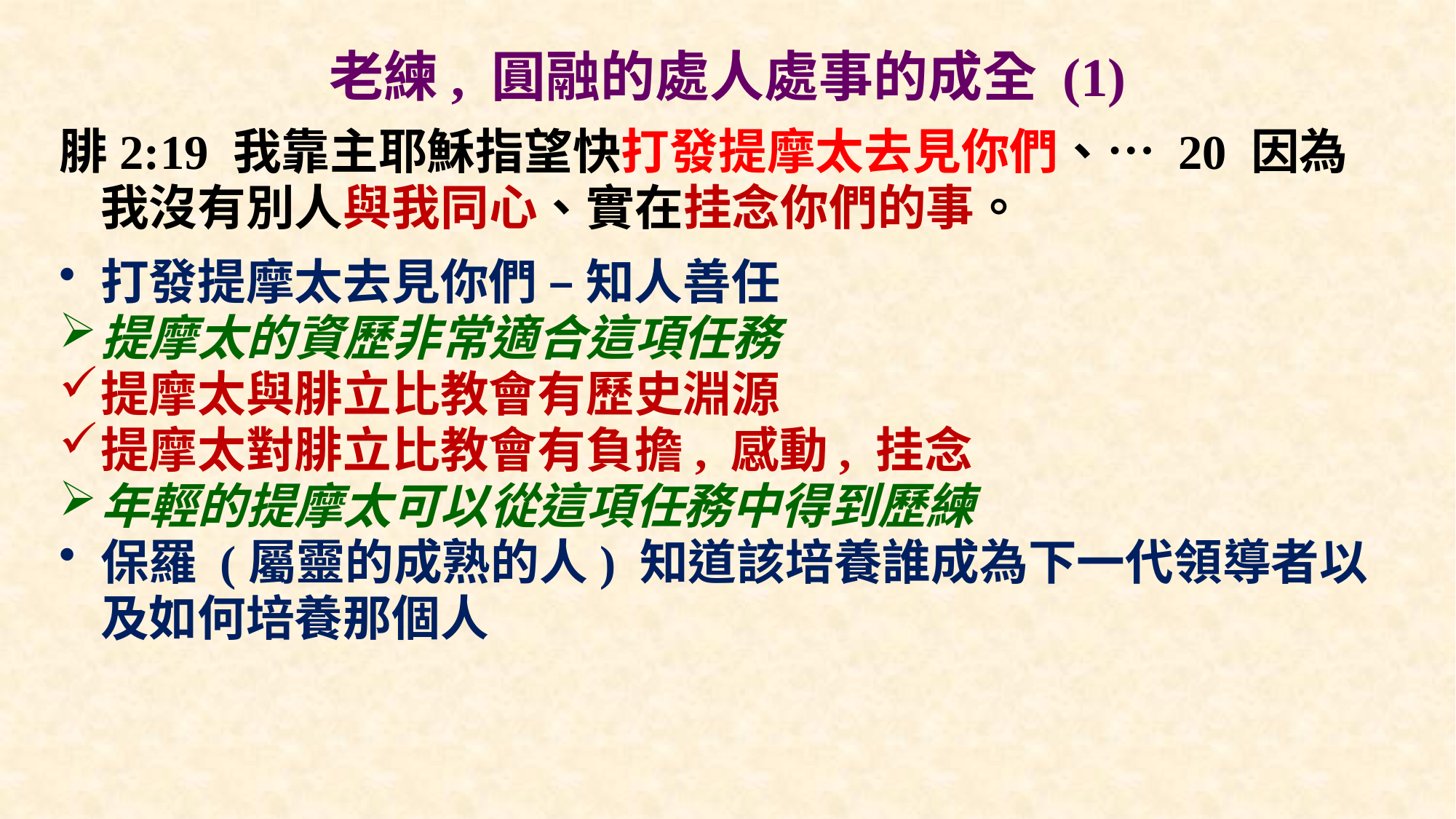

# 老練, 圓融的處人處事的成全 (1)
腓2:19 我靠主耶穌指望快打發提摩太去見你們、… 20 因為我沒有別人與我同心、實在挂念你們的事。
打發提摩太去見你們 – 知人善任
提摩太的資歷非常適合這項任務
提摩太與腓立比教會有歷史淵源
提摩太對腓立比教會有負擔, 感動, 挂念
年輕的提摩太可以從這項任務中得到歷練
保羅 (屬靈的成熟的人) 知道該培養誰成為下一代領導者以及如何培養那個人